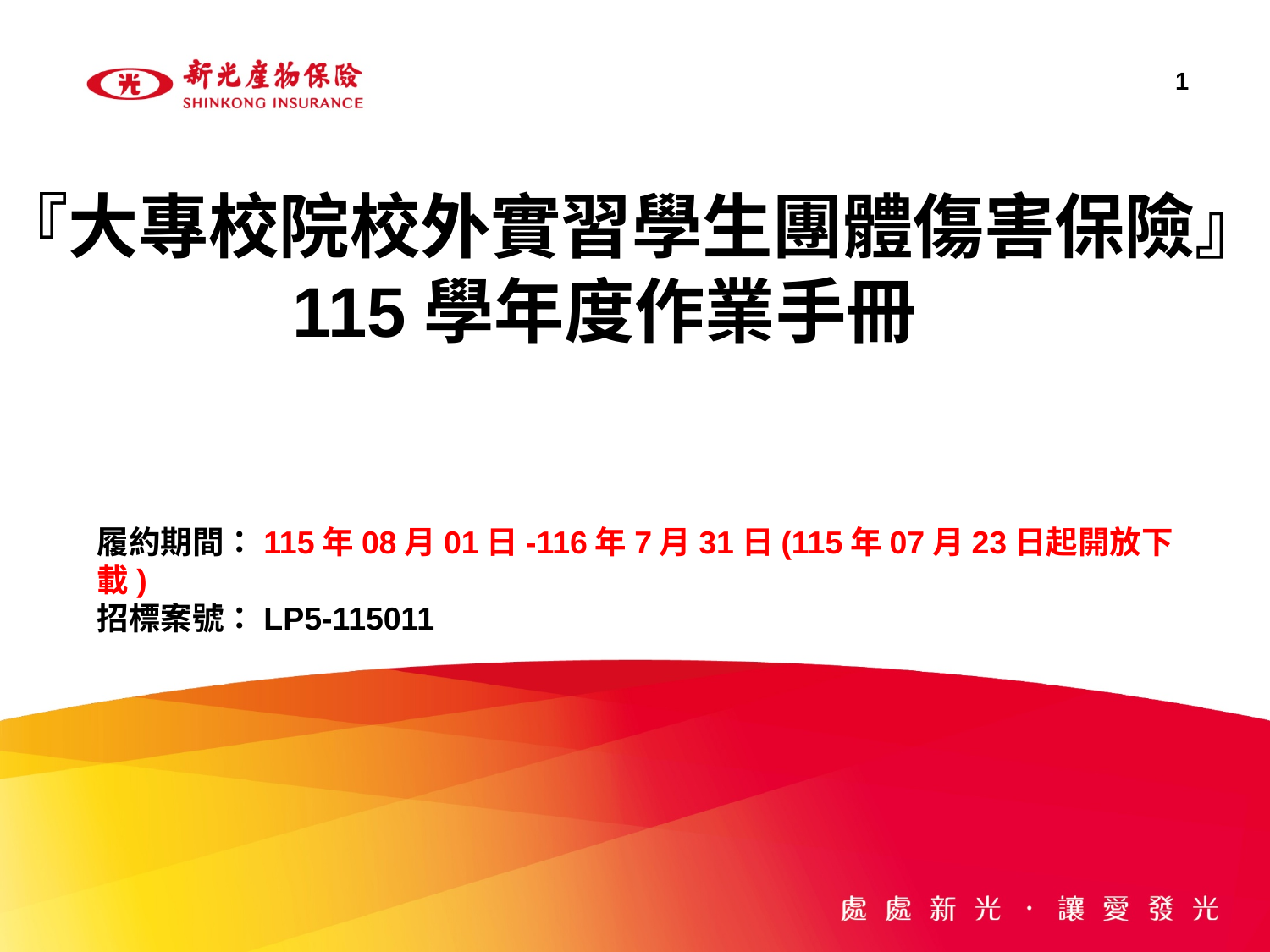

『大專校院校外實習學生團體傷害保險』
               115學年度作業手冊
履約期間：115年08月01日-116年7月31日(115年07月23日起開放下載)
招標案號：LP5-115011